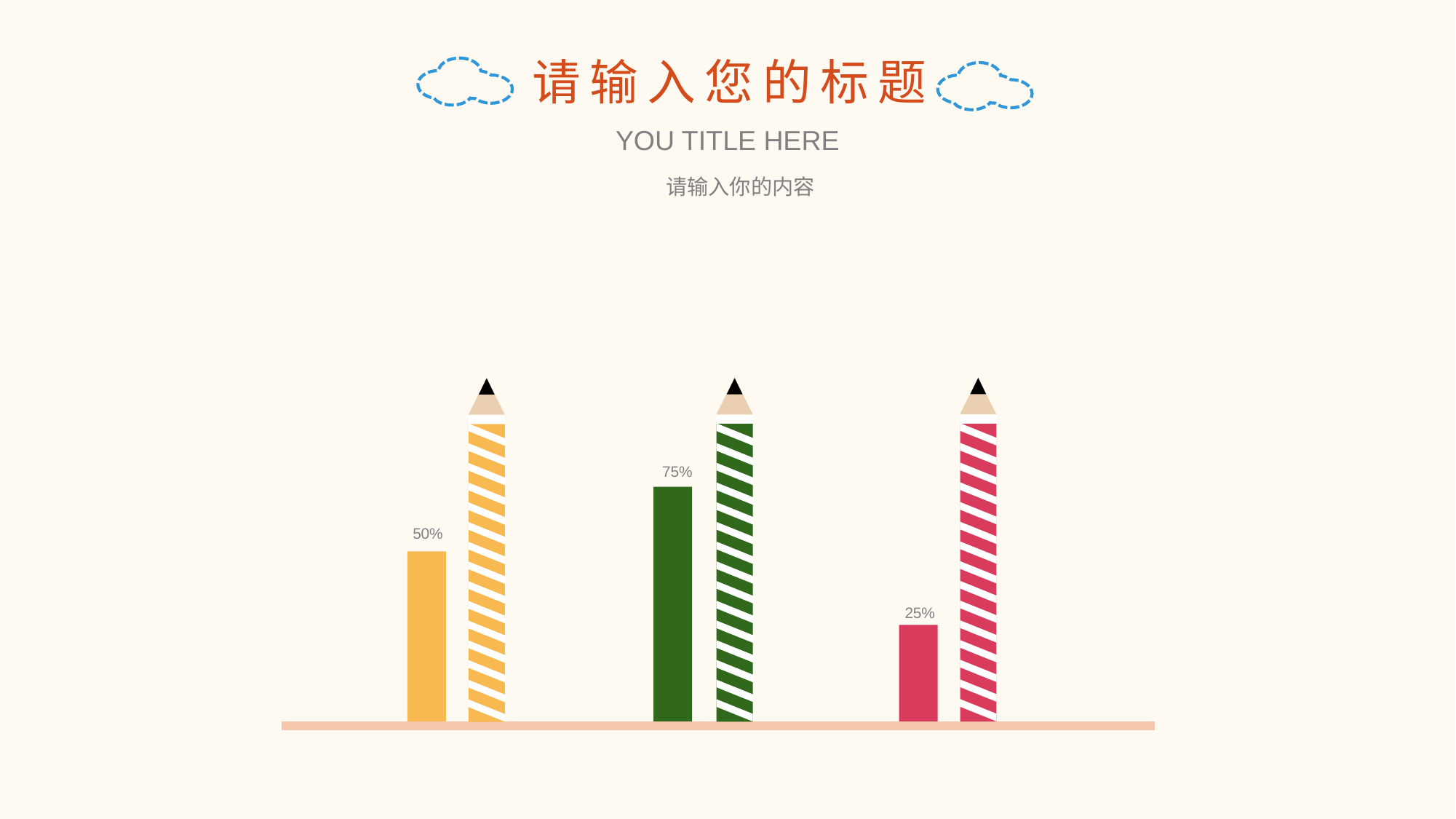

请输入您的标题

YOU TITLE HERE
请输入你的内容
75%

50%

25%